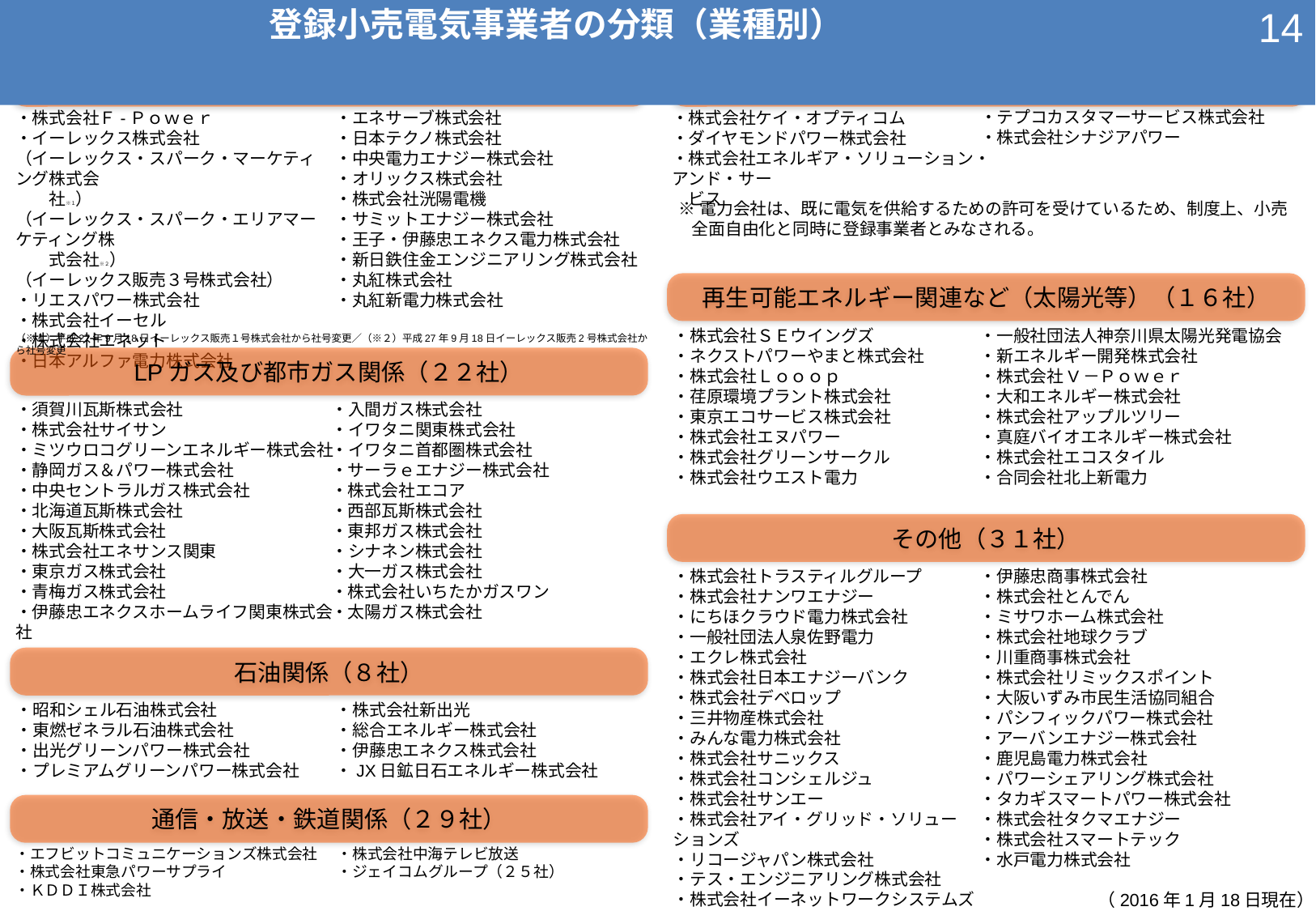

14
# 登録小売電気事業者の分類（業種別）
登録小売電気事業者の分類（業種別）
現在の主要な新電力事業者（１９社）
電力会社の子会社（５社）
・テプコカスタマーサービス株式会社
・株式会社シナジアパワー
・株式会社ケイ・オプティコム
・ダイヤモンドパワー株式会社
・株式会社エネルギア・ソリューション・アンド・サー
　ビス
・株式会社Ｆ-Ｐｏｗｅｒ
・イーレックス株式会社
（イーレックス・スパーク・マーケティング株式会
　　社※１）
（イーレックス・スパーク・エリアマーケティング株
　　式会社※２）
（イーレックス販売３号株式会社）
・リエスパワー株式会社
・株式会社イーセル
・株式会社エネット
・日本アルファ電力株式会社
・エネサーブ株式会社
・日本テクノ株式会社
・中央電力エナジー株式会社
・オリックス株式会社
・株式会社洸陽電機
・サミットエナジー株式会社
・王子・伊藤忠エネクス電力株式会社
・新日鉄住金エンジニアリング株式会社
・丸紅株式会社
・丸紅新電力株式会社
※電力会社は、既に電気を供給するための許可を受けているため、制度上、小売全面自由化と同時に登録事業者とみなされる。
再生可能エネルギー関連など（太陽光等）（１６社）
・株式会社ＳＥウイングズ
・ネクストパワーやまと株式会社
・株式会社Ｌｏｏｏｐ
・荏原環境プラント株式会社
・東京エコサービス株式会社
・株式会社エヌパワー
・株式会社グリーンサークル
・株式会社ウエスト電力
・一般社団法人神奈川県太陽光発電協会
・新エネルギー開発株式会社
・株式会社V－Ｐｏｗｅｒ
・大和エネルギー株式会社
・株式会社アップルツリー
・真庭バイオエネルギー株式会社
・株式会社エコスタイル
・合同会社北上新電力
（※１）平成27年9月18日イーレックス販売１号株式会社から社号変更／（※２）平成27年9月18日イーレックス販売2号株式会社から社号変更
LPガス及び都市ガス関係（２２社）
・須賀川瓦斯株式会社
・株式会社サイサン
・ミツウロコグリーンエネルギー株式会社
・静岡ガス＆パワー株式会社
・中央セントラルガス株式会社
・北海道瓦斯株式会社
・大阪瓦斯株式会社
・株式会社エネサンス関東
・東京ガス株式会社
・青梅ガス株式会社
・伊藤忠エネクスホームライフ関東株式会社
・入間ガス株式会社
・イワタニ関東株式会社
・イワタニ首都圏株式会社
・サーラｅエナジー株式会社
・株式会社エコア
・西部瓦斯株式会社
・東邦ガス株式会社
・シナネン株式会社
・大一ガス株式会社
・株式会社いちたかガスワン
・太陽ガス株式会社
その他（３１社）
・株式会社トラスティルグループ
・株式会社ナンワエナジー
・にちほクラウド電力株式会社
・一般社団法人泉佐野電力
・エクレ株式会社
・株式会社日本エナジーバンク
・株式会社デベロップ
・三井物産株式会社
・みんな電力株式会社
・株式会社サニックス
・株式会社コンシェルジュ
・株式会社サンエー
・株式会社アイ・グリッド・ソリューションズ
・リコージャパン株式会社
・テス・エンジニアリング株式会社
・株式会社イーネットワークシステムズ
・伊藤忠商事株式会社
・株式会社とんでん
・ミサワホーム株式会社
・株式会社地球クラブ
・川重商事株式会社
・株式会社リミックスポイント
・大阪いずみ市民生活協同組合
・パシフィックパワー株式会社
・アーバンエナジー株式会社
・鹿児島電力株式会社
・パワーシェアリング株式会社
・タカギスマートパワー株式会社
・株式会社タクマエナジー
・株式会社スマートテック
・水戸電力株式会社
石油関係（８社）
・昭和シェル石油株式会社
・東燃ゼネラル石油株式会社
・出光グリーンパワー株式会社
・プレミアムグリーンパワー株式会社
・株式会社新出光
・総合エネルギー株式会社
・伊藤忠エネクス株式会社
・JX日鉱日石エネルギー株式会社
通信・放送・鉄道関係（２９社）
・エフビットコミュニケーションズ株式会社
・株式会社東急パワーサプライ
・ＫＤＤＩ株式会社
・株式会社中海テレビ放送
・ジェイコムグループ（２５社）
（2016年1月18日現在）